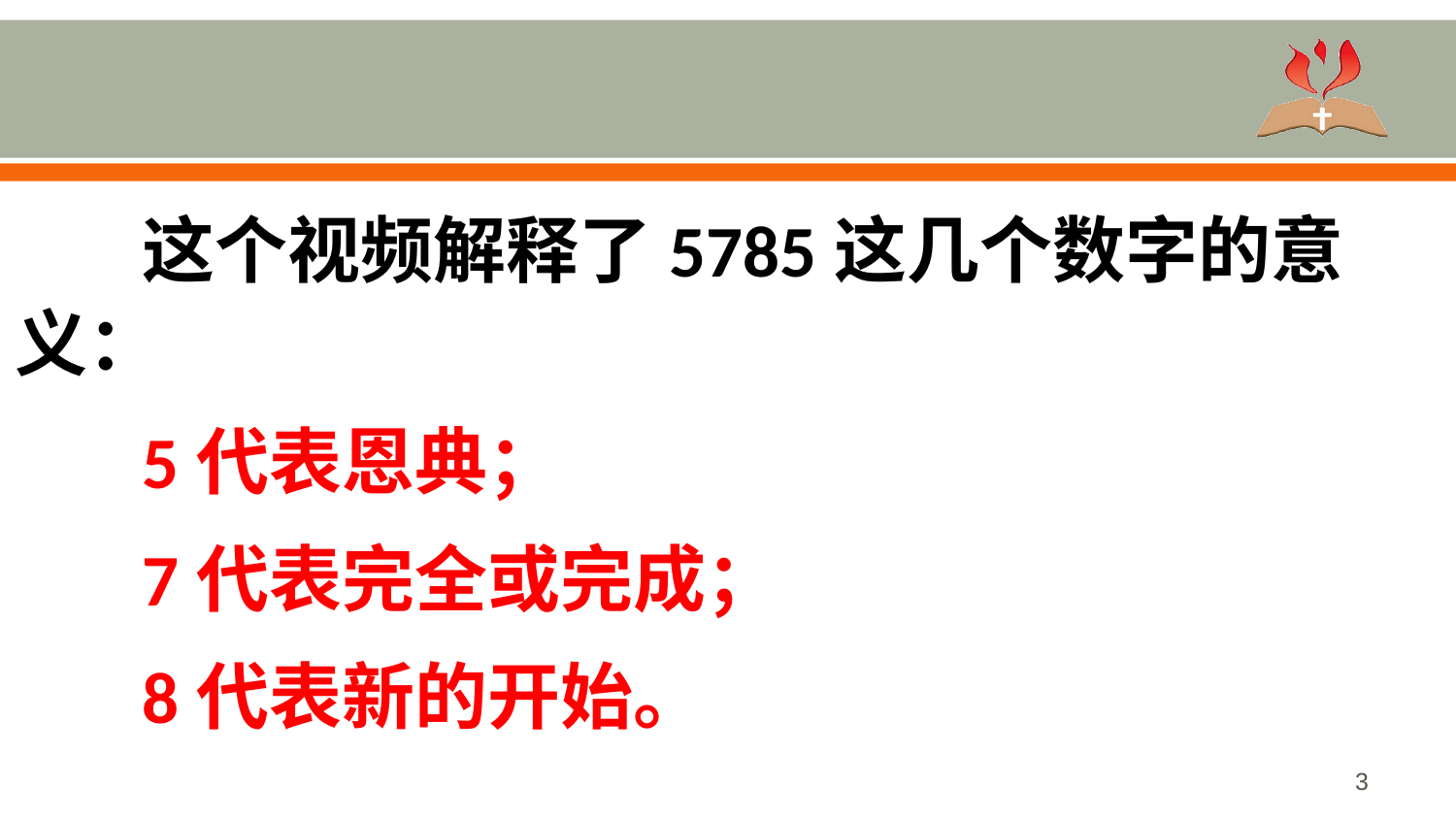

这个视频解释了5785这几个数字的意义：
5代表恩典；
7代表完全或完成；
8代表新的开始。

3